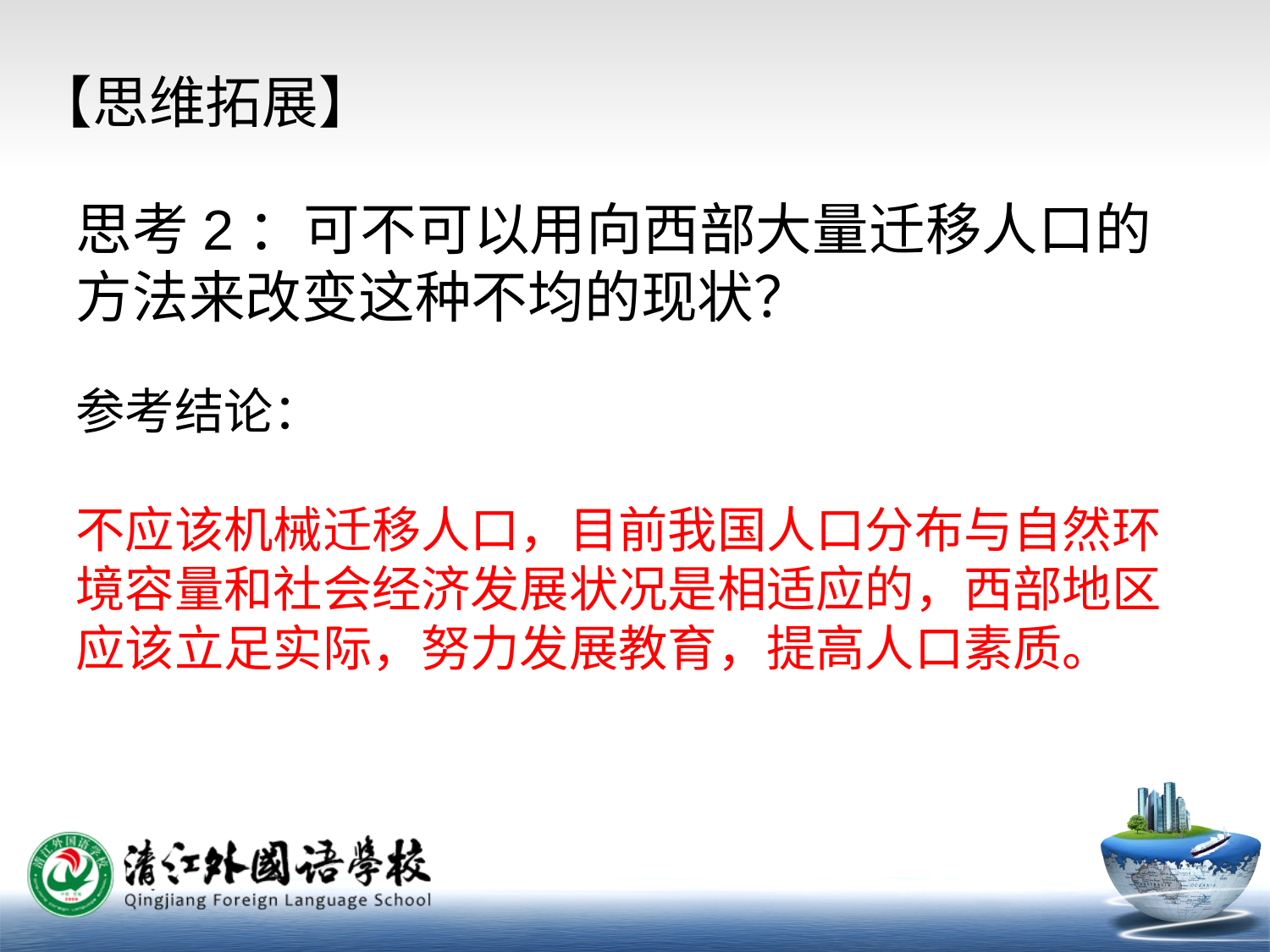

【思维拓展】
# 思考2：可不可以用向西部大量迁移人口的方法来改变这种不均的现状？
参考结论：

不应该机械迁移人口，目前我国人口分布与自然环境容量和社会经济发展状况是相适应的，西部地区应该立足实际，努力发展教育，提高人口素质。